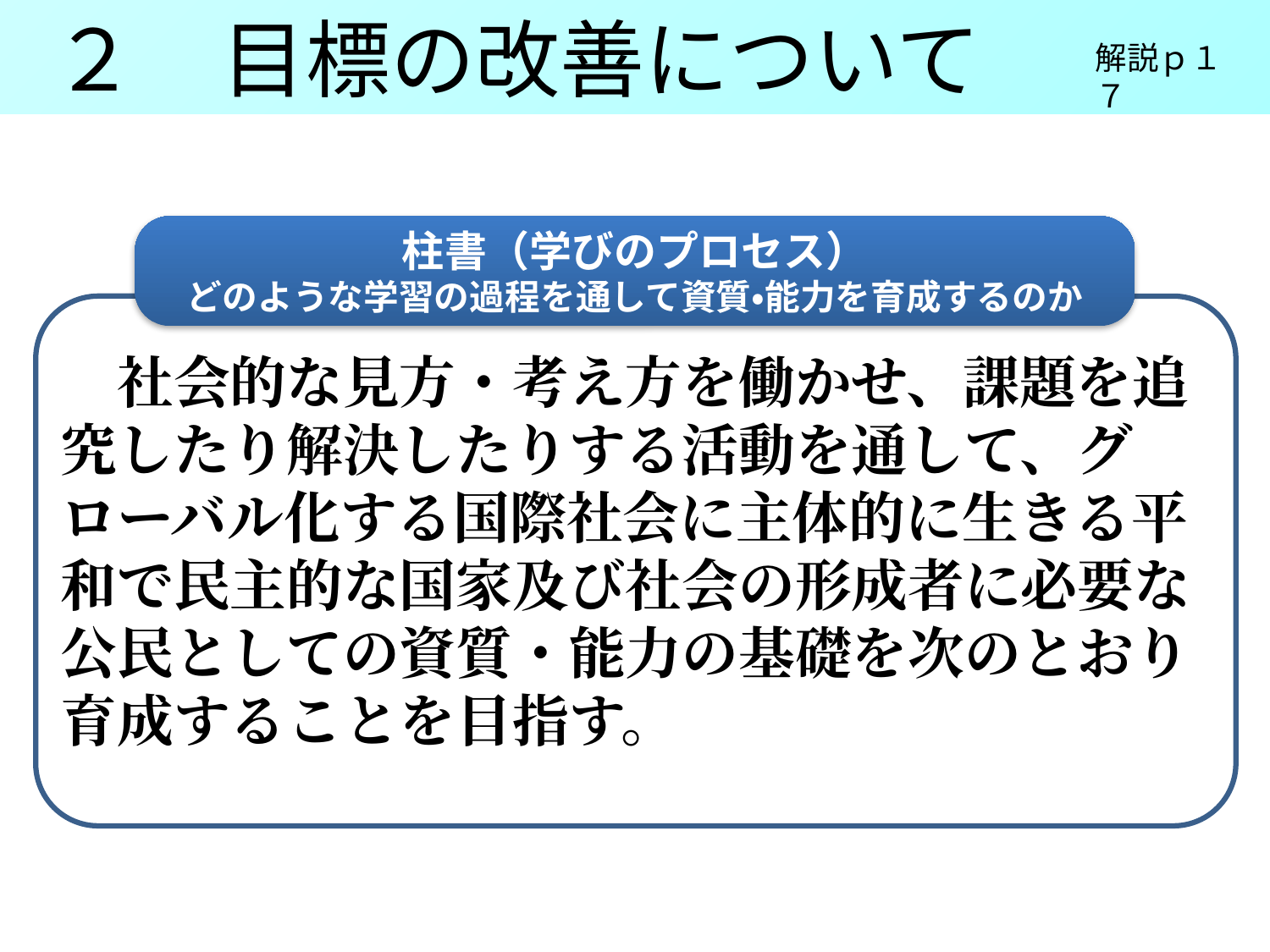

２　目標の改善について

　社会的な見方・考え方を働かせ、課題を追究したり解決したりする活動を通して、グローバル化する国際社会に主体的に生きる平和で民主的な国家及び社会の形成者に必要な公民としての資質・能力の基礎を次のとおり育成することを目指す。

解説ｐ１７
柱書（学びのプロセス）
どのような学習の過程を通して資質・能力を育成するのか